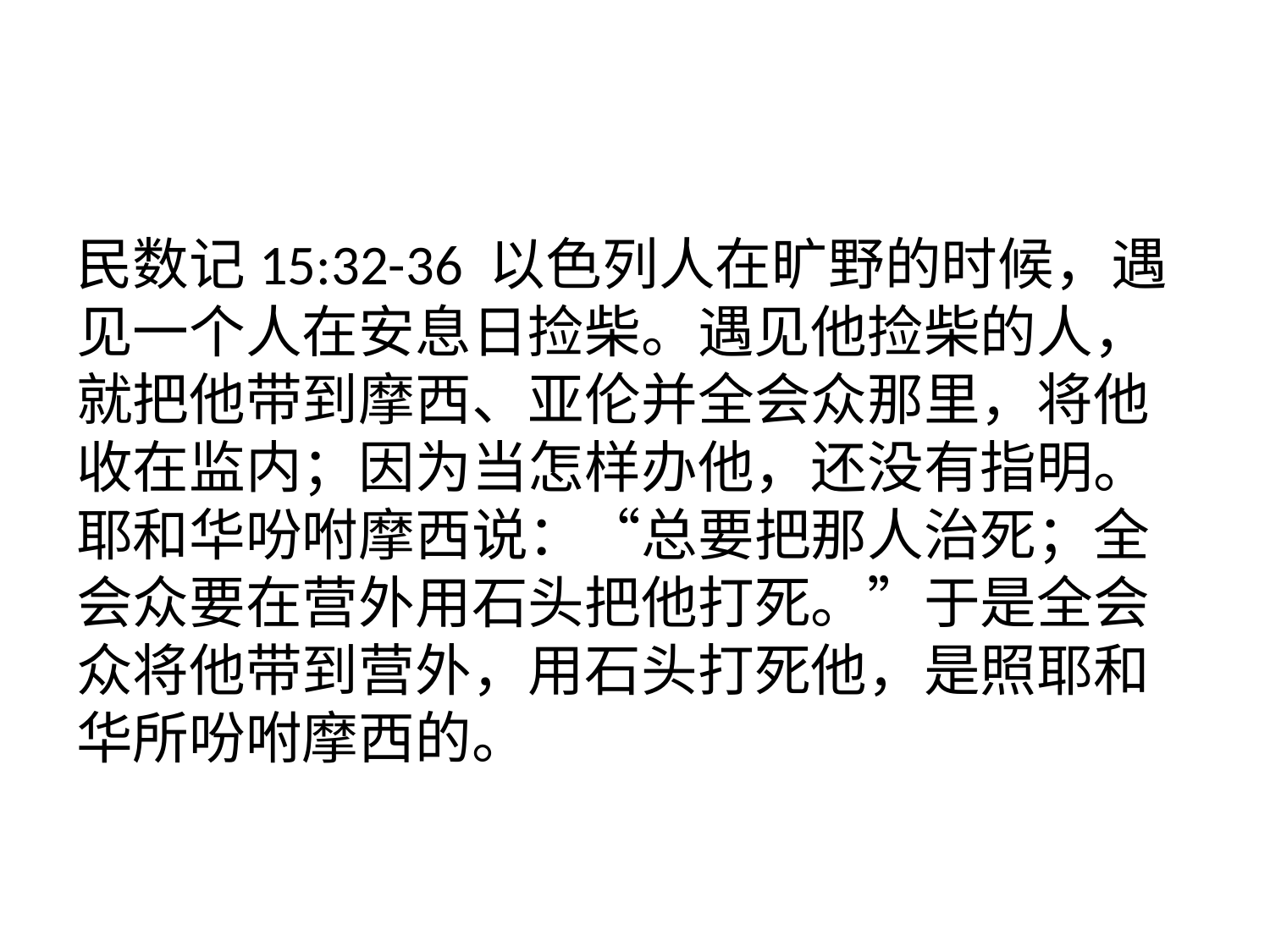

#
民数记15:32-36 以色列人在旷野的时候，遇见一个人在安息日捡柴。遇见他捡柴的人，就把他带到摩西、亚伦并全会众那里，将他收在监内；因为当怎样办他，还没有指明。耶和华吩咐摩西说：“总要把那人治死；全会众要在营外用石头把他打死。”于是全会众将他带到营外，用石头打死他，是照耶和华所吩咐摩西的。